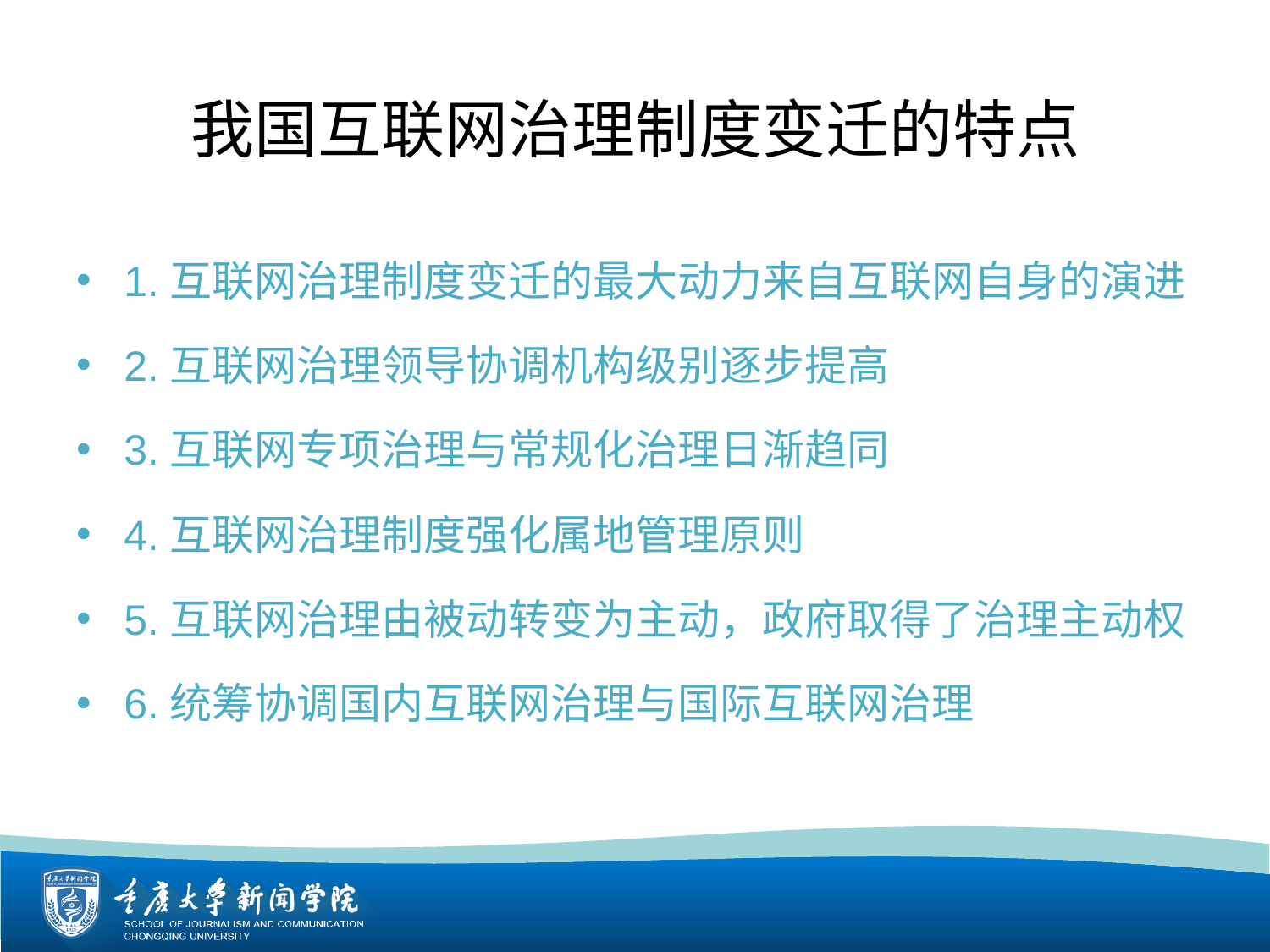

# 我国互联网治理制度变迁的特点
1.互联网治理制度变迁的最大动力来自互联网自身的演进
2.互联网治理领导协调机构级别逐步提高
3.互联网专项治理与常规化治理日渐趋同
4.互联网治理制度强化属地管理原则
5.互联网治理由被动转变为主动，政府取得了治理主动权
6.统筹协调国内互联网治理与国际互联网治理